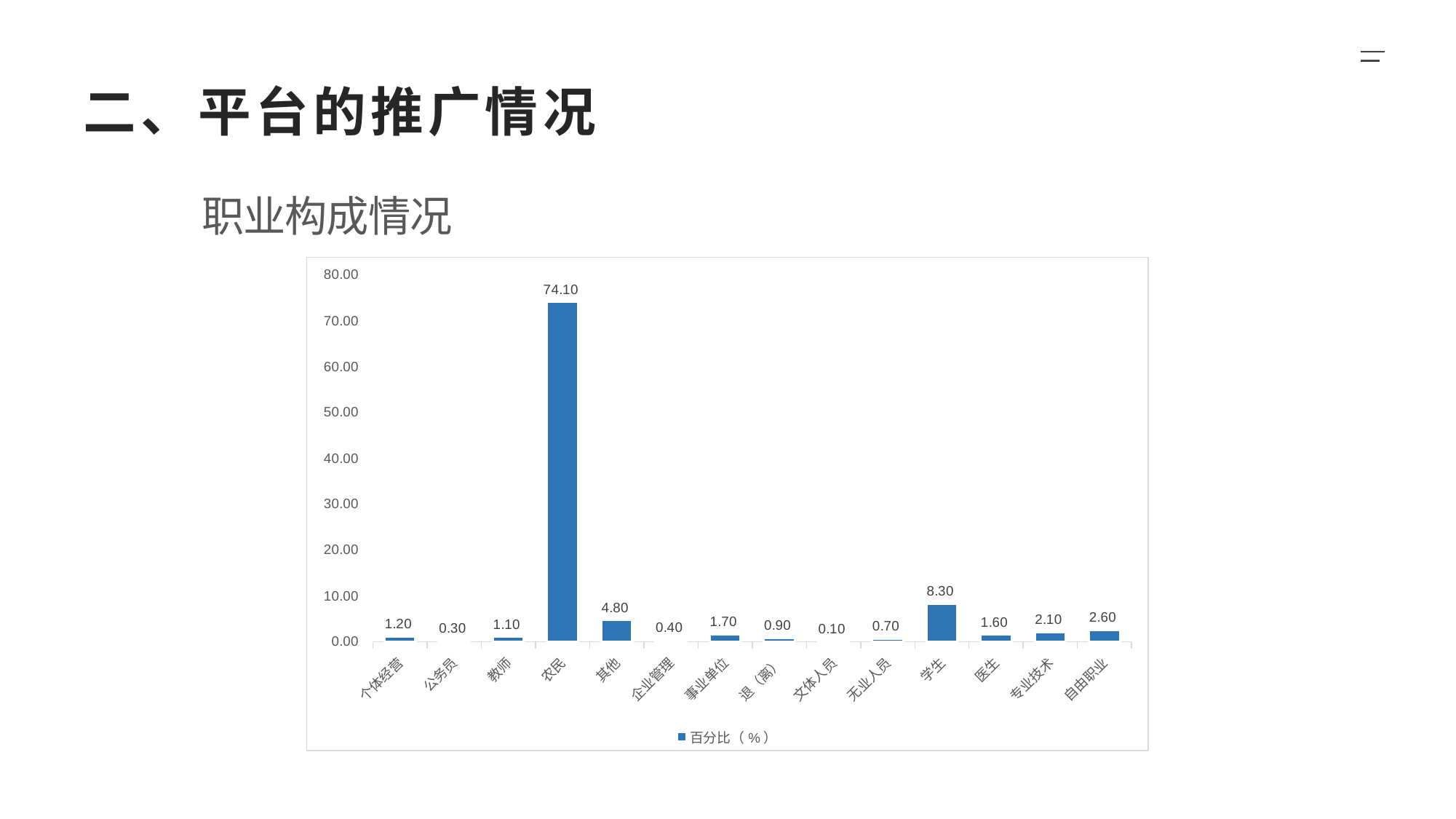

二、平台的推广情况
职业构成情况

### Chart

| Category | 百分比（%） |
|---|---|
| 个体经营 | 1.2 |
| 公务员 | 0.3 |
| 教师 | 1.1 |
| 农民 | 74.1 |
| 其他 | 4.8 |
| 企业管理 | 0.4 |
| 事业单位 | 1.7 |
| 退（离） | 0.9 |
| 文体人员 | 0.1 |
| 无业人员 | 0.7 |
| 学生 | 8.3 |
| 医生 | 1.6 |
| 专业技术 | 2.1 |
| 自由职业 | 2.6 |